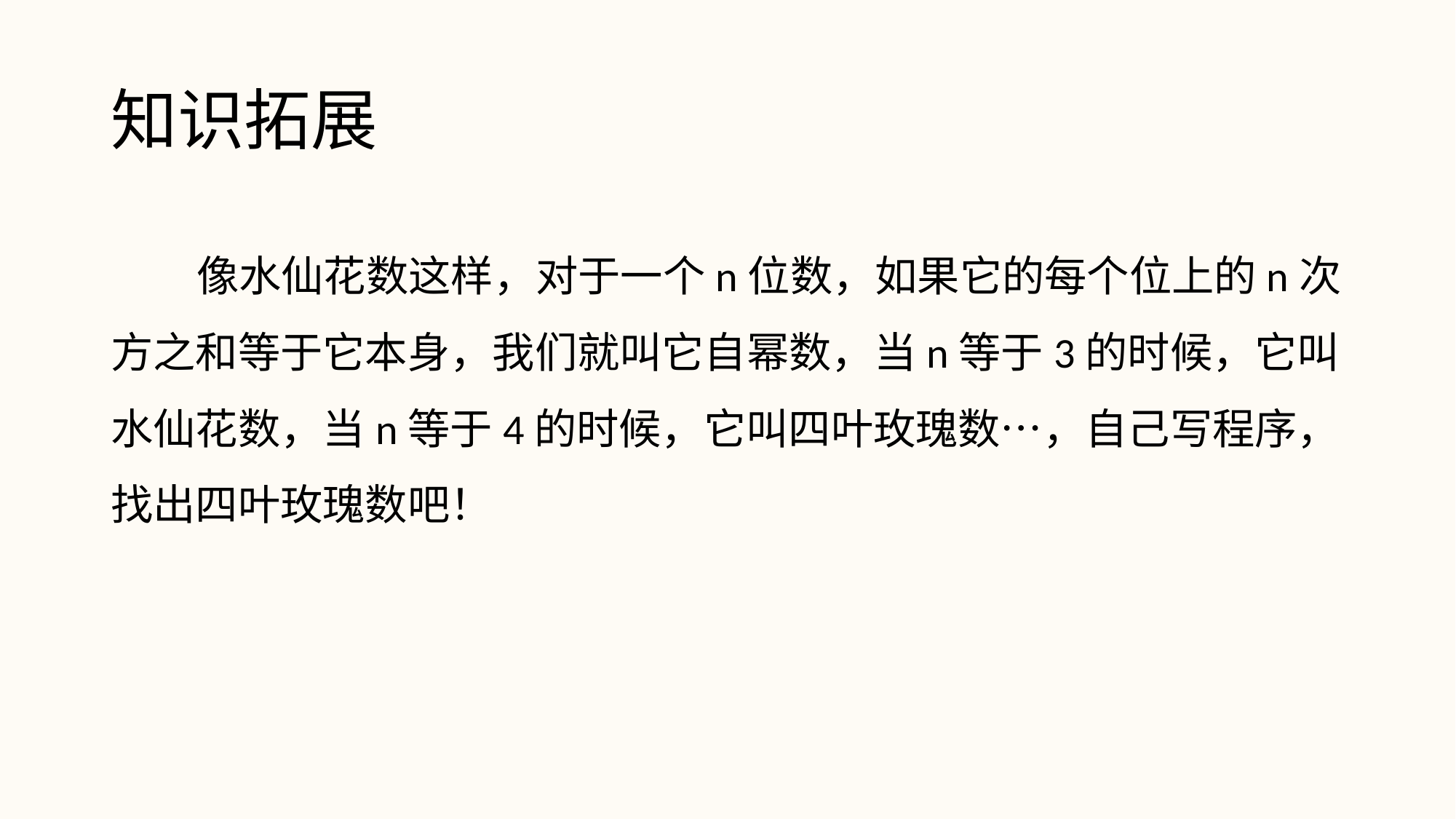

# 知识拓展
        像水仙花数这样，对于一个n位数，如果它的每个位上的n次方之和等于它本身，我们就叫它自幂数，当n等于3的时候，它叫水仙花数，当n等于4的时候，它叫四叶玫瑰数…，自己写程序，找出四叶玫瑰数吧！